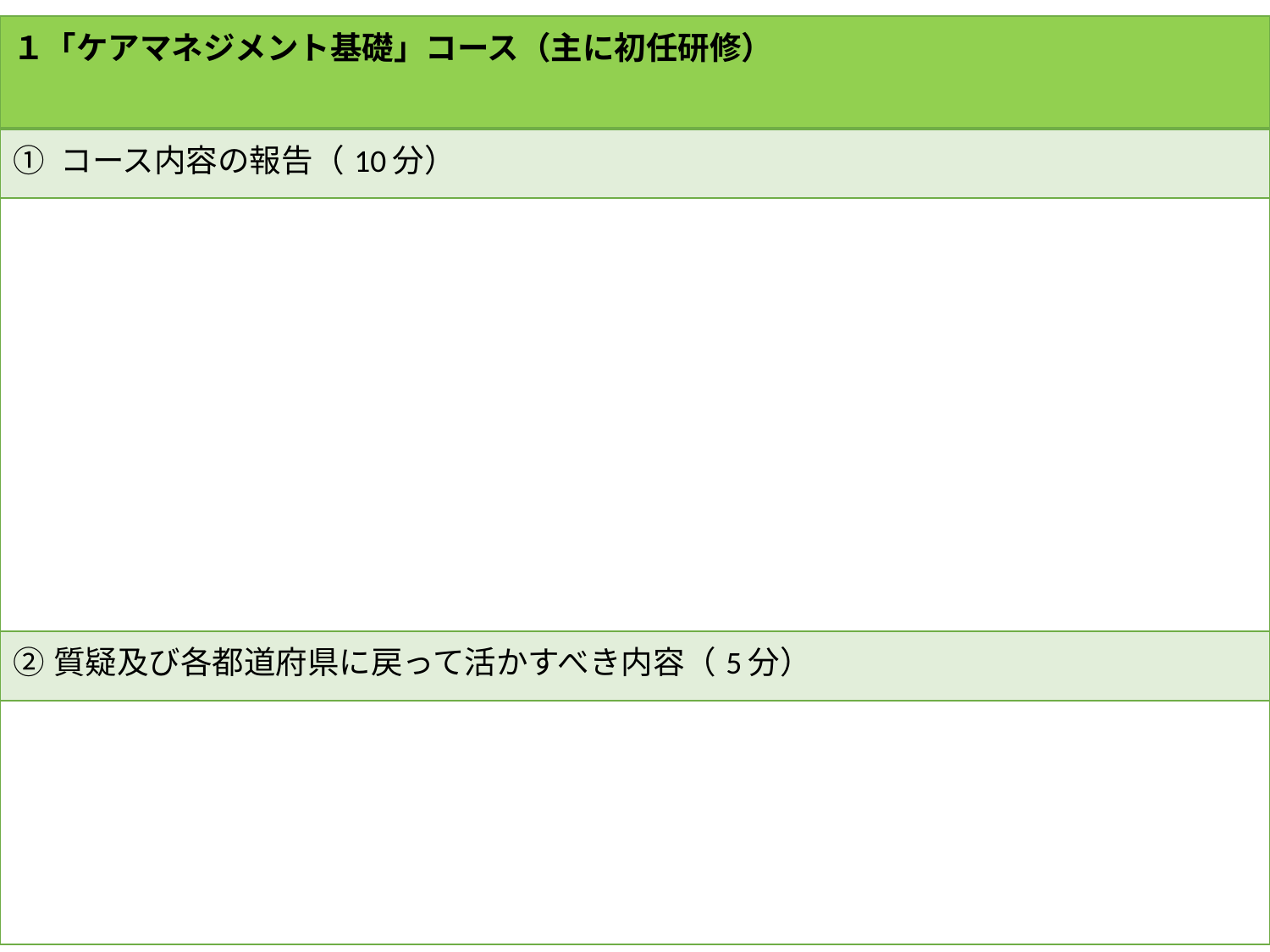

| １「ケアマネジメント基礎」コース（主に初任研修） |
| --- |
| ① コース内容の報告（10分） |
|  |
| ②質疑及び各都道府県に戻って活かすべき内容（5分） |
|  |